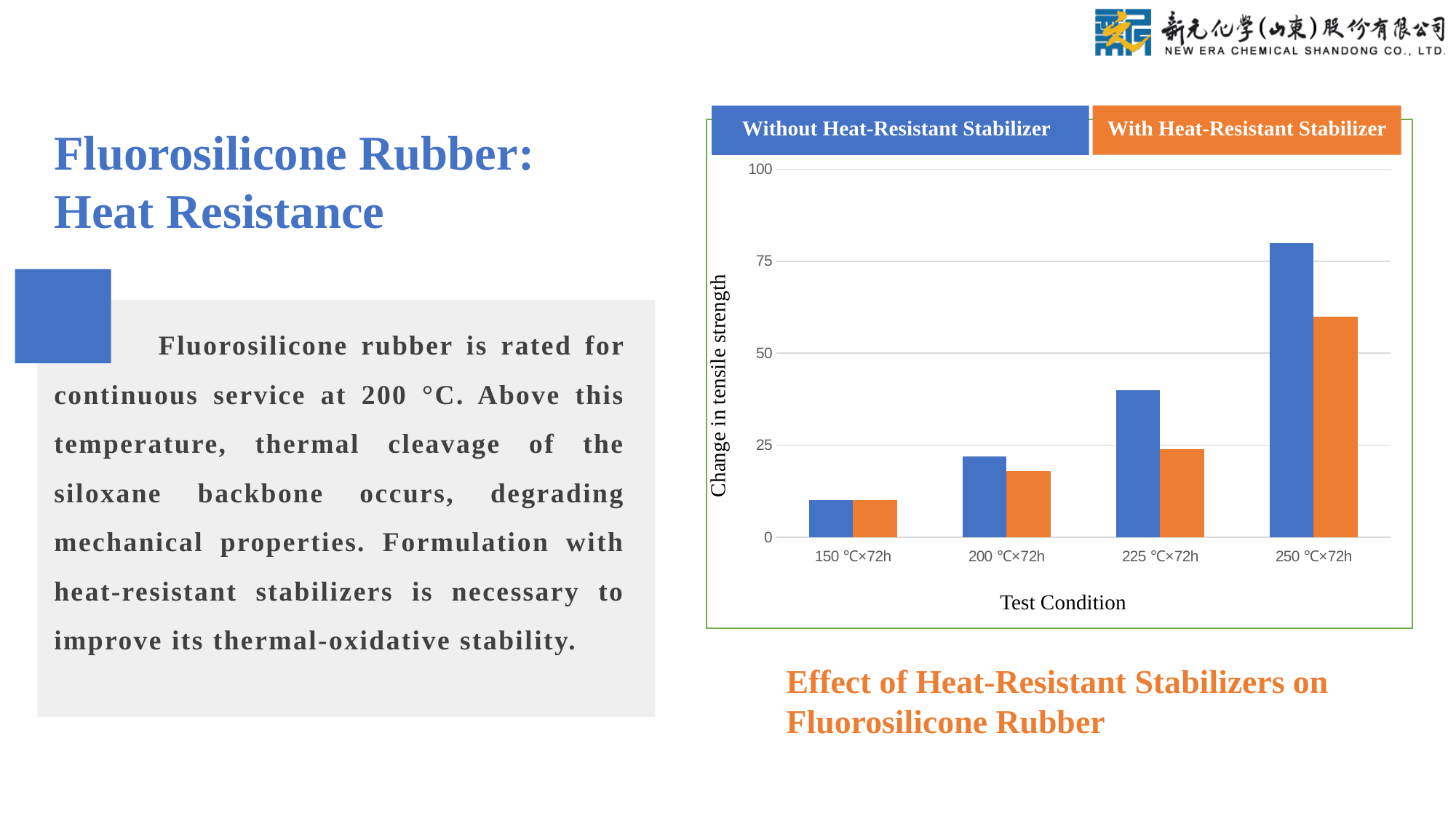

With Heat-Resistant Stabilizer

Without Heat-Resistant Stabilizer
Fluorosilicone Rubber: Heat Resistance

### Chart

| Category | 空白 | 添加耐热剂 |
|---|---|---|
| 150 ℃×72h | 10.0 | 10.0 |
| 200 ℃×72h | 22.0 | 18.0 |
| 225 ℃×72h | 40.0 | 24.0 |
| 250 ℃×72h | 80.0 | 60.0 |
Change in tensile strength

        Fluorosilicone rubber is rated for continuous service at 200 °C. Above this temperature, thermal cleavage of the siloxane backbone occurs, degrading mechanical properties. Formulation with heat‑resistant stabilizers is necessary to improve its thermal‑oxidative stability.
Test Condition
Effect of Heat-Resistant Stabilizers on Fluorosilicone Rubber